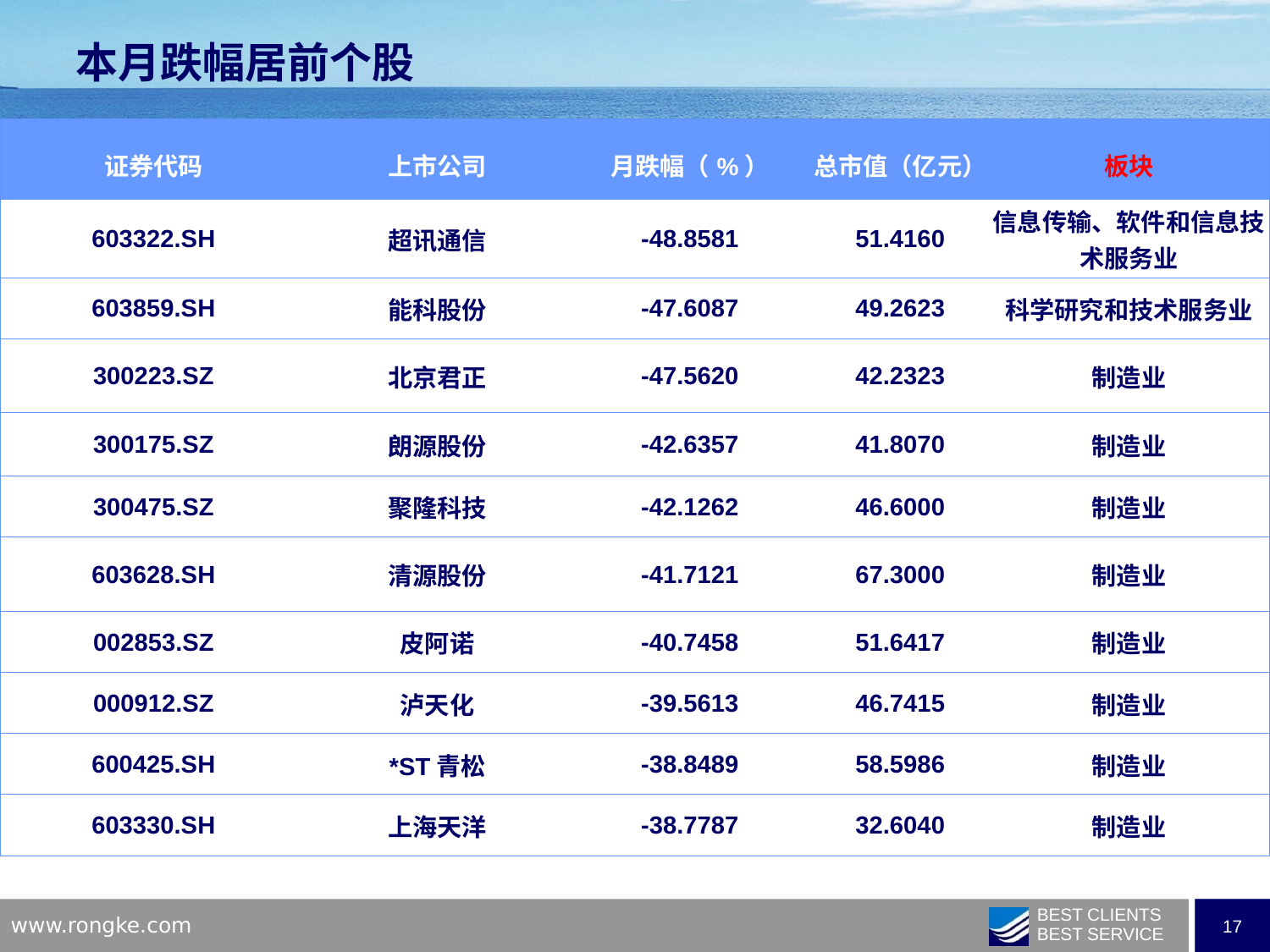

本月跌幅居前个股
| 证券代码 | 上市公司 | 月跌幅（%） | 总市值（亿元） | 板块 |
| --- | --- | --- | --- | --- |
| 603322.SH | 超讯通信 | -48.8581 | 51.4160 | 信息传输、软件和信息技术服务业 |
| 603859.SH | 能科股份 | -47.6087 | 49.2623 | 科学研究和技术服务业 |
| 300223.SZ | 北京君正 | -47.5620 | 42.2323 | 制造业 |
| 300175.SZ | 朗源股份 | -42.6357 | 41.8070 | 制造业 |
| 300475.SZ | 聚隆科技 | -42.1262 | 46.6000 | 制造业 |
| 603628.SH | 清源股份 | -41.7121 | 67.3000 | 制造业 |
| 002853.SZ | 皮阿诺 | -40.7458 | 51.6417 | 制造业 |
| 000912.SZ | 泸天化 | -39.5613 | 46.7415 | 制造业 |
| 600425.SH | \*ST青松 | -38.8489 | 58.5986 | 制造业 |
| 603330.SH | 上海天洋 | -38.7787 | 32.6040 | 制造业 |